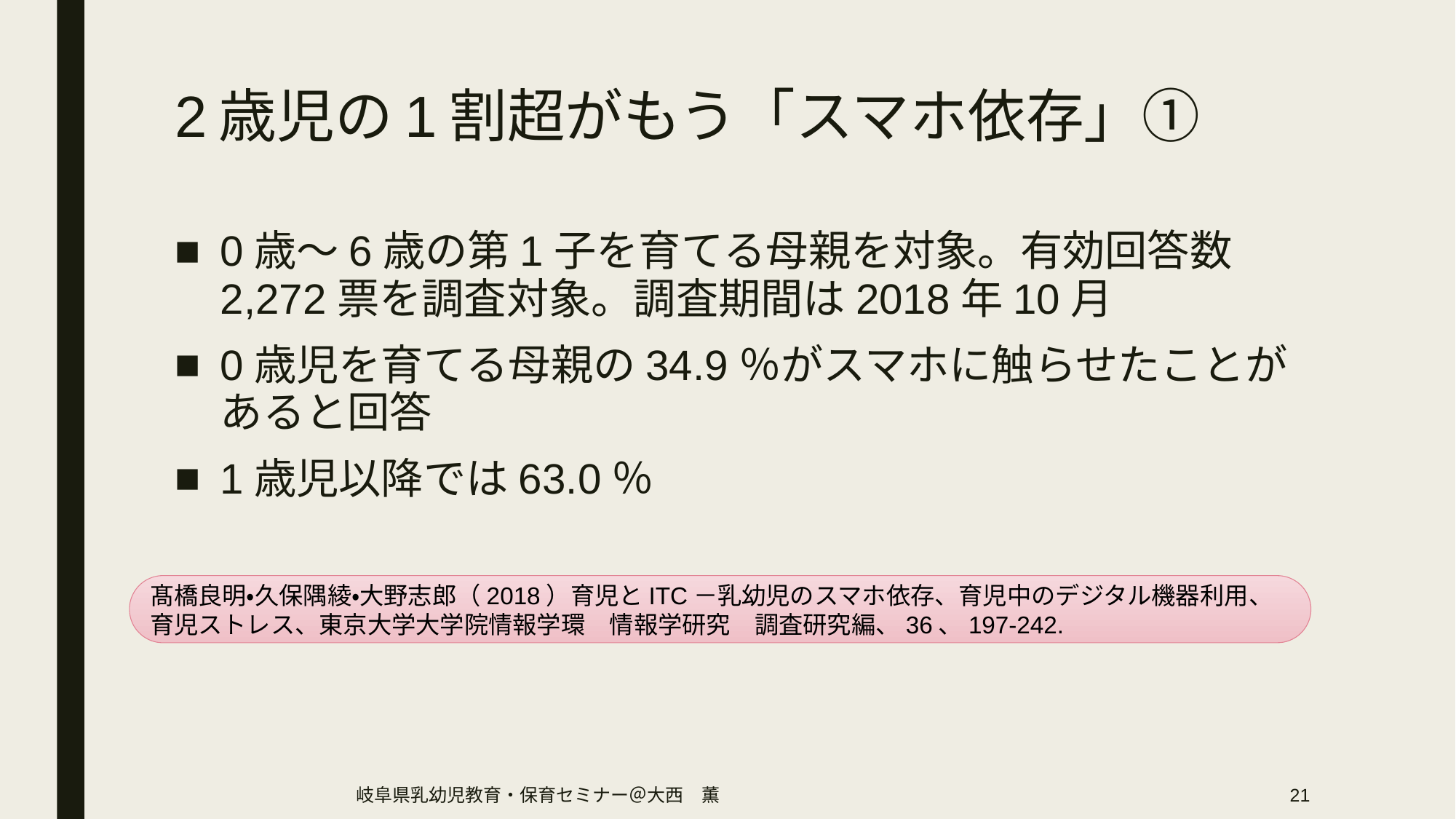

# 2歳児の1割超がもう「スマホ依存」①
0歳～6歳の第1子を育てる母親を対象。有効回答数2,272票を調査対象。調査期間は2018年10月
0歳児を育てる母親の34.9％がスマホに触らせたことがあると回答
1歳児以降では63.0％

髙橋良明・久保隅綾・大野志郎（2018）育児とITC－乳幼児のスマホ依存、育児中のデジタル機器利用、育児ストレス、東京大学大学院情報学環　情報学研究　調査研究編、36、197-242.
岐阜県乳幼児教育・保育セミナー＠大西　薫
21